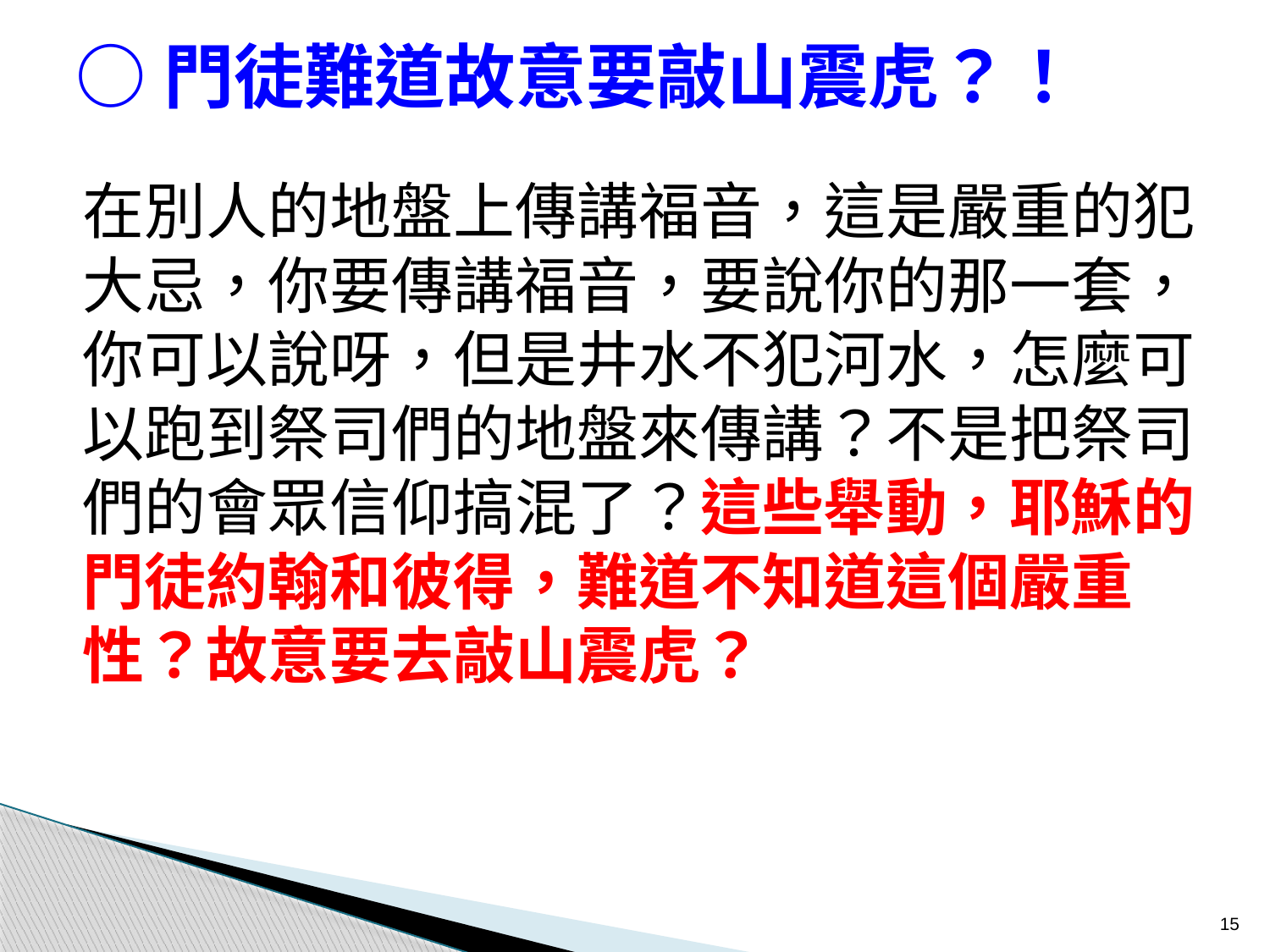

○門徒難道故意要敲山震虎？！
在別人的地盤上傳講福音，這是嚴重的犯大忌，你要傳講福音，要說你的那一套，你可以說呀，但是井水不犯河水，怎麼可以跑到祭司們的地盤來傳講？不是把祭司們的會眾信仰搞混了？這些舉動，耶穌的門徒約翰和彼得，難道不知道這個嚴重性？故意要去敲山震虎？
15